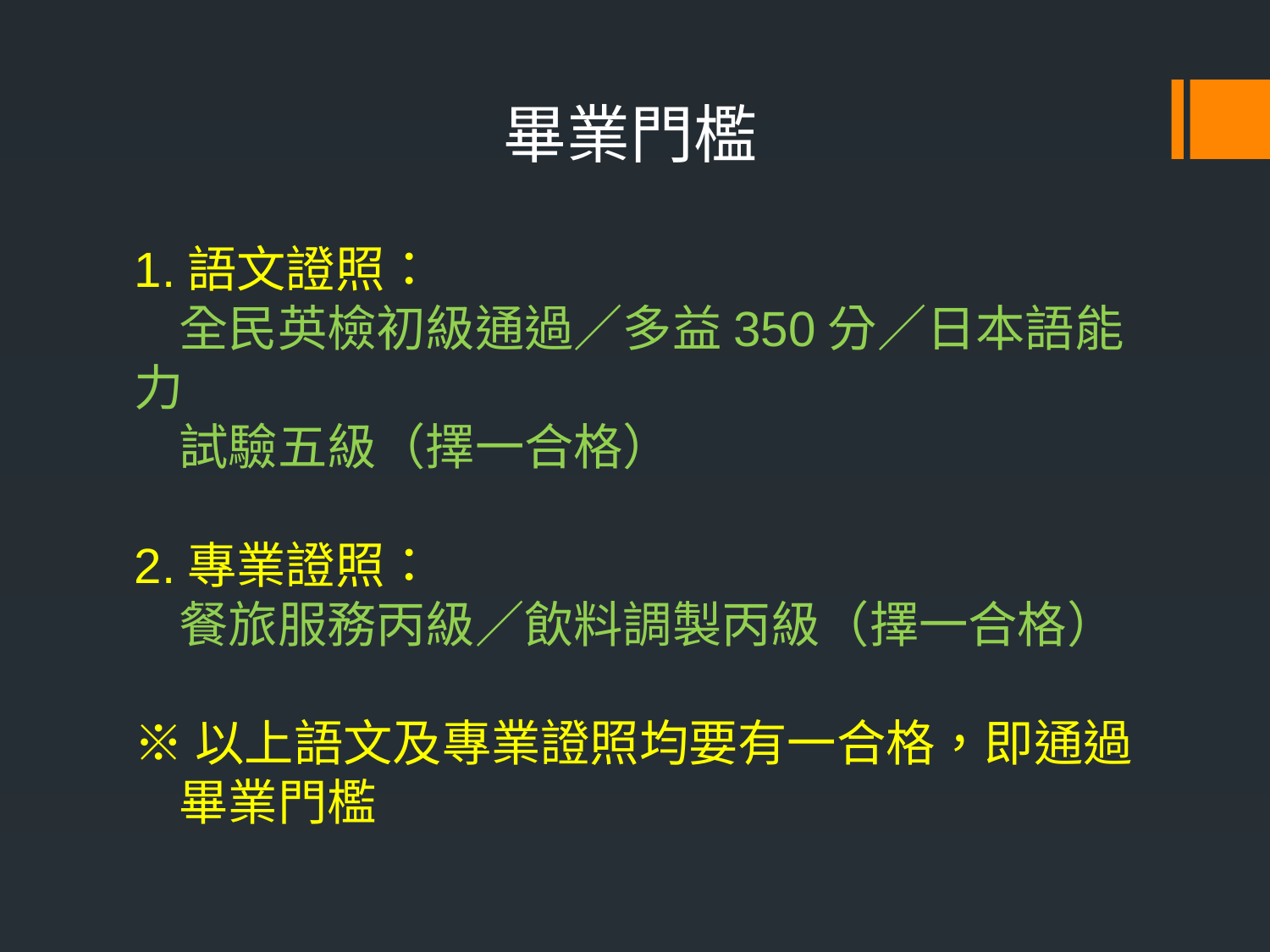

#
畢業門檻
1.語文證照：
   全民英檢初級通過／多益350分／日本語能力
   試驗五級（擇一合格）

2.專業證照：
   餐旅服務丙級／飲料調製丙級（擇一合格）

※以上語文及專業證照均要有一合格，即通過
   畢業門檻